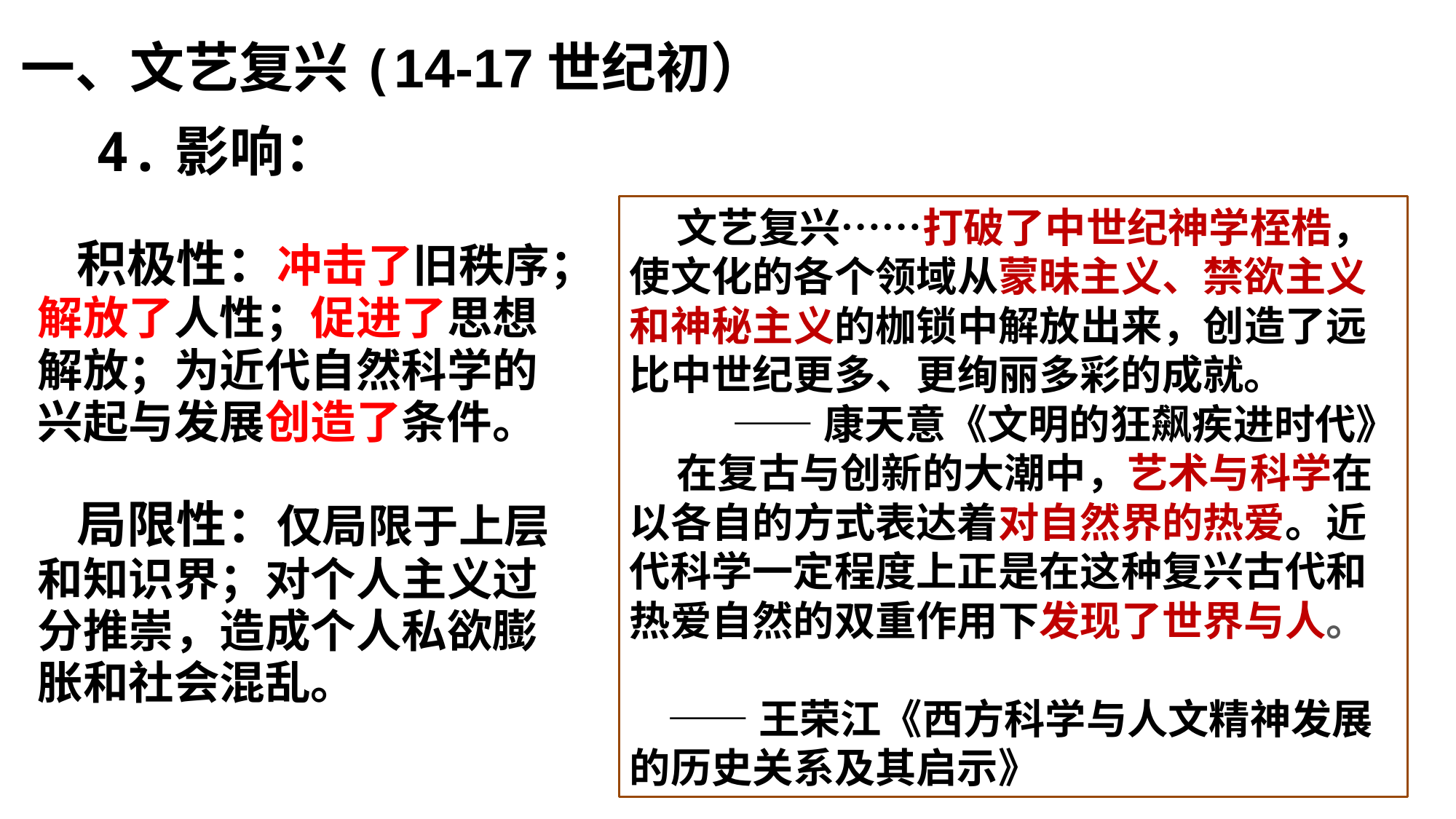

一、文艺复兴(14-17世纪初）
4.影响：
    文艺复兴……打破了中世纪神学桎梏，使文化的各个领域从蒙昧主义、禁欲主义和神秘主义的枷锁中解放出来，创造了远比中世纪更多、更绚丽多彩的成就。
——康天意《文明的狂飙疾进时代》
    在复古与创新的大潮中，艺术与科学在以各自的方式表达着对自然界的热爱。近代科学一定程度上正是在这种复兴古代和热爱自然的双重作用下发现了世界与人。
    ——王荣江《西方科学与人文精神发展的历史关系及其启示》
   积极性：冲击了旧秩序；解放了人性；促进了思想解放；为近代自然科学的兴起与发展创造了条件。

   局限性：仅局限于上层和知识界；对个人主义过分推崇，造成个人私欲膨胀和社会混乱。